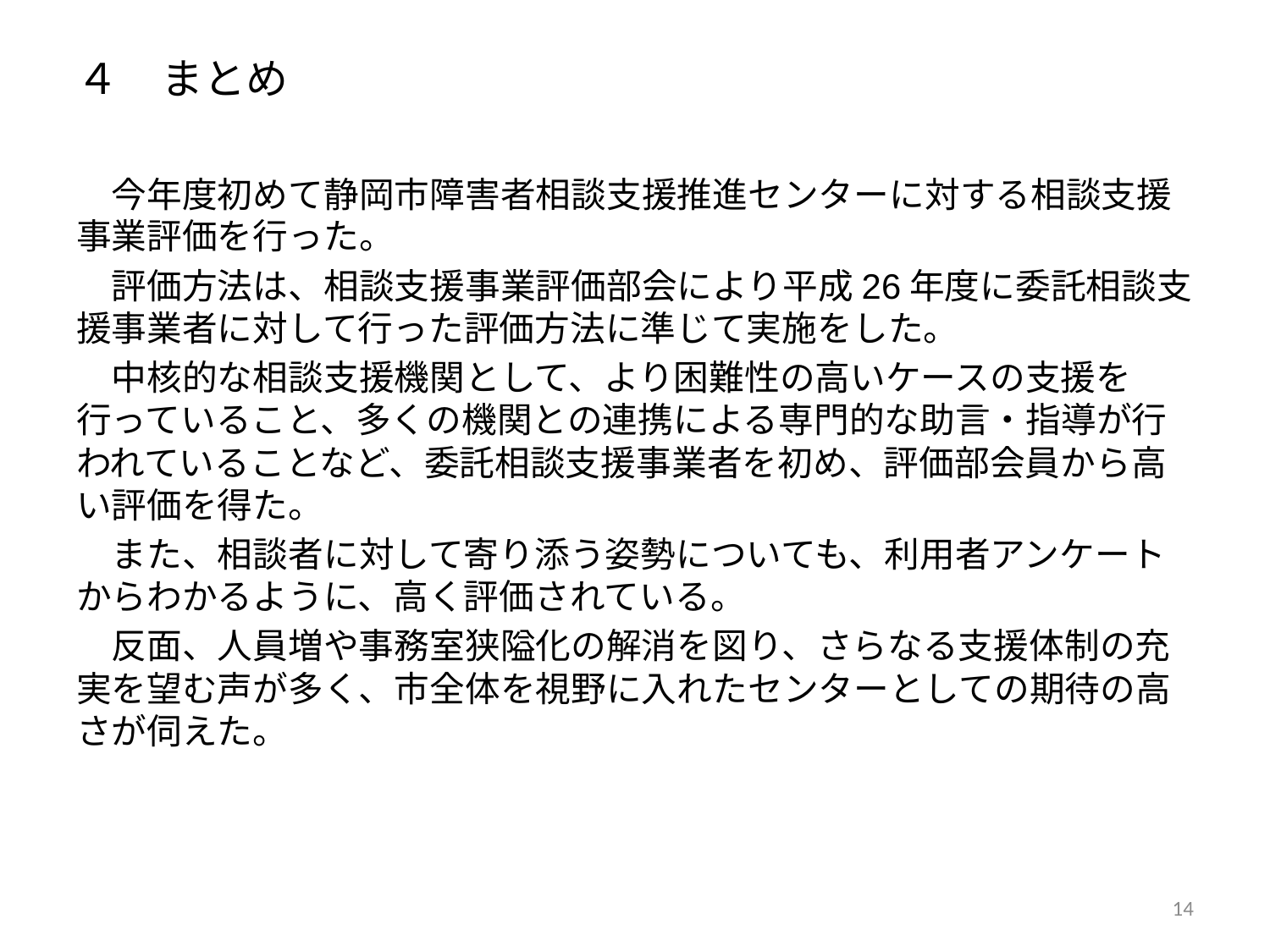

# ４　まとめ

　今年度初めて静岡市障害者相談支援推進センターに対する相談支援事業評価を行った。
　評価方法は、相談支援事業評価部会により平成26年度に委託相談支援事業者に対して行った評価方法に準じて実施をした。
　中核的な相談支援機関として、より困難性の高いケースの支援を行っていること、多くの機関との連携による専門的な助言・指導が行われていることなど、委託相談支援事業者を初め、評価部会員から高い評価を得た。
　また、相談者に対して寄り添う姿勢についても、利用者アンケートからわかるように、高く評価されている。
　反面、人員増や事務室狭隘化の解消を図り、さらなる支援体制の充実を望む声が多く、市全体を視野に入れたセンターとしての期待の高さが伺えた。

14